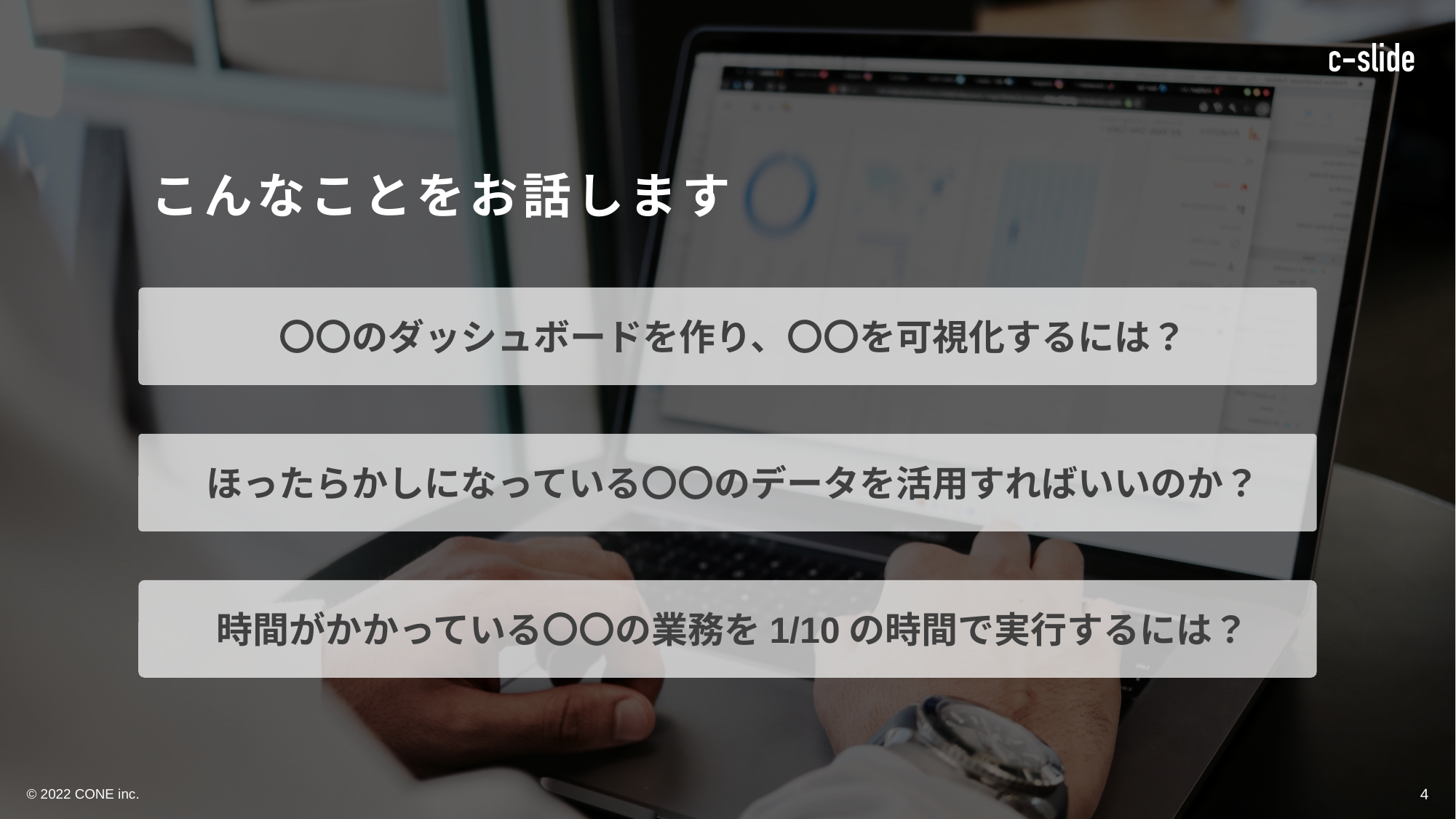

#
こんなことをお話します
〇〇のダッシュボードを作り、〇〇を可視化するには？
ほったらかしになっている〇〇のデータを活用すればいいのか？
時間がかかっている〇〇の業務を1/10の時間で実行するには？
4
© 2022 CONE inc.